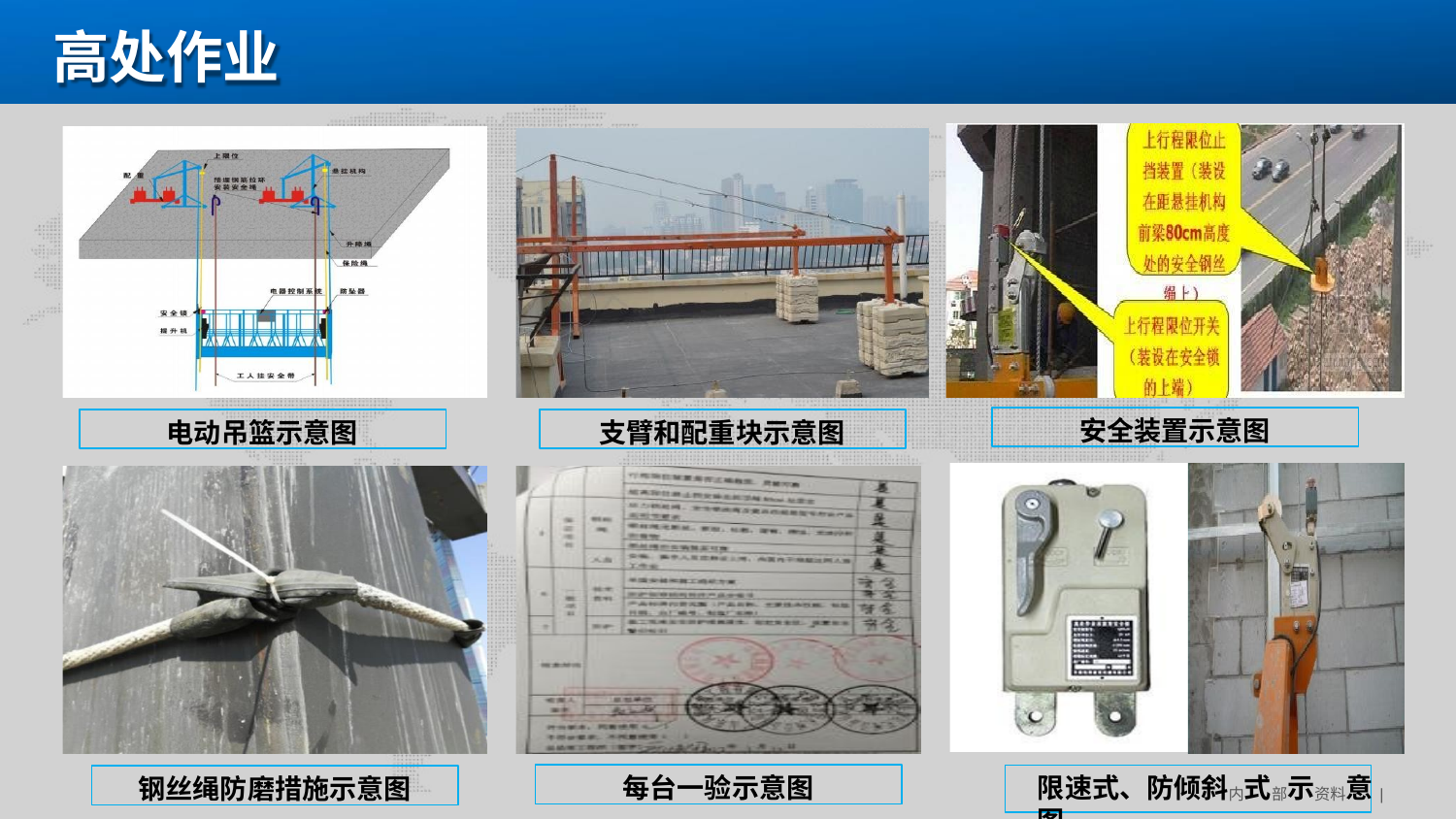

# 高处作业

安全装置示意图
电动吊篮示意图
支臂和配重块示意图

每台一验示意图

钢丝绳防磨措施示意图
限速式、防倾斜内式部示资料意| 图注意保密 28